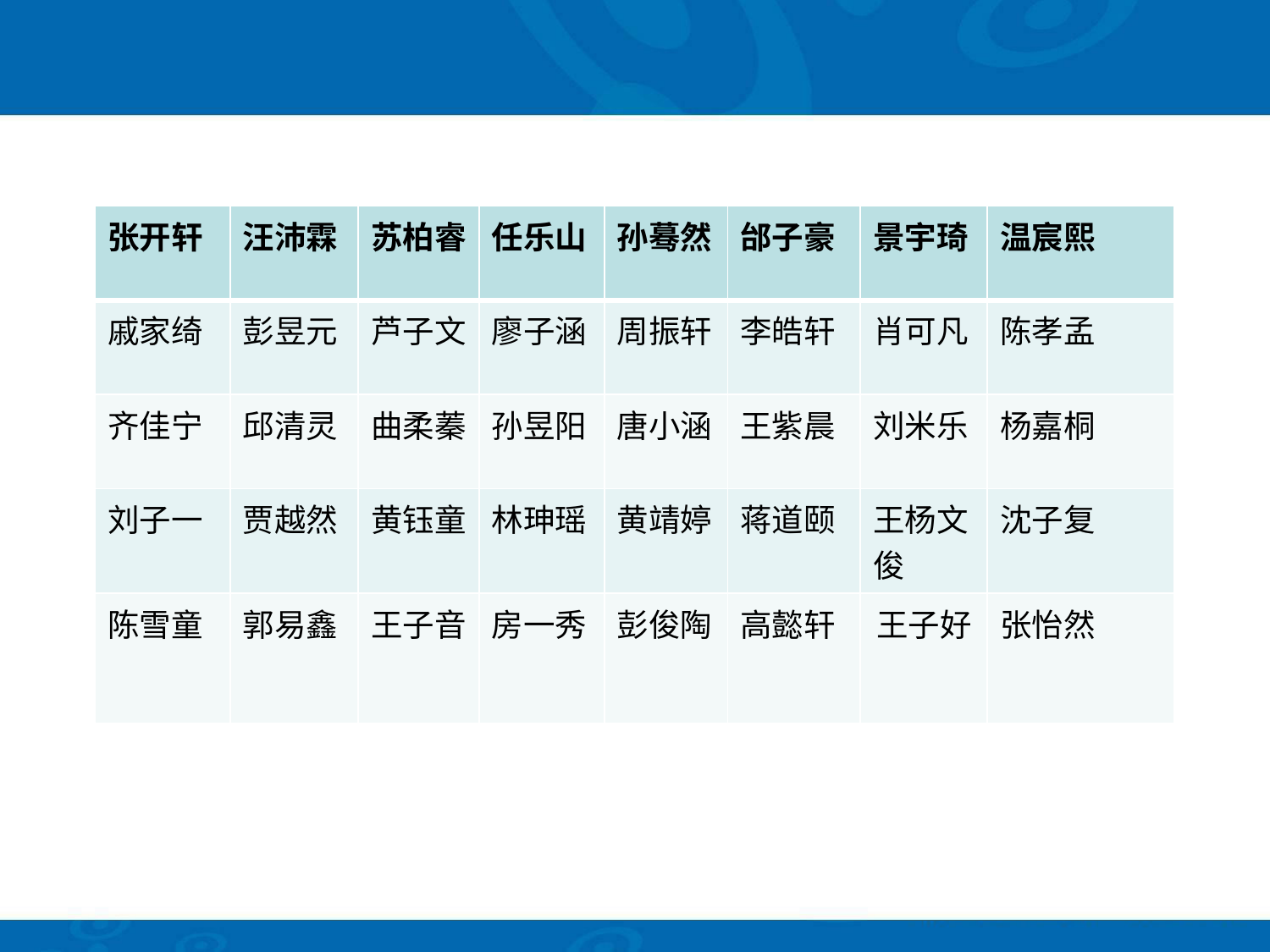

| 张开轩 | 汪沛霖 | 苏柏睿 | 任乐山 | 孙蓦然 | 邰子豪 | 景宇琦 | 温宸熙 |
| --- | --- | --- | --- | --- | --- | --- | --- |
| 戚家绮 | 彭昱元 | 芦子文 | 廖子涵 | 周振轩 | 李皓轩 | 肖可凡 | 陈孝孟 |
| 齐佳宁 | 邱清灵 | 曲柔蓁 | 孙昱阳 | 唐小涵 | 王紫晨 | 刘米乐 | 杨嘉桐 |
| 刘子一 | 贾越然 | 黄钰童 | 林珅瑶 | 黄靖婷 | 蒋道颐 | 王杨文俊 | 沈子复 |
| 陈雪童 | 郭易鑫 | 王子音 | 房一秀 | 彭俊陶 | 高懿轩 | 王子好 | 张怡然 |